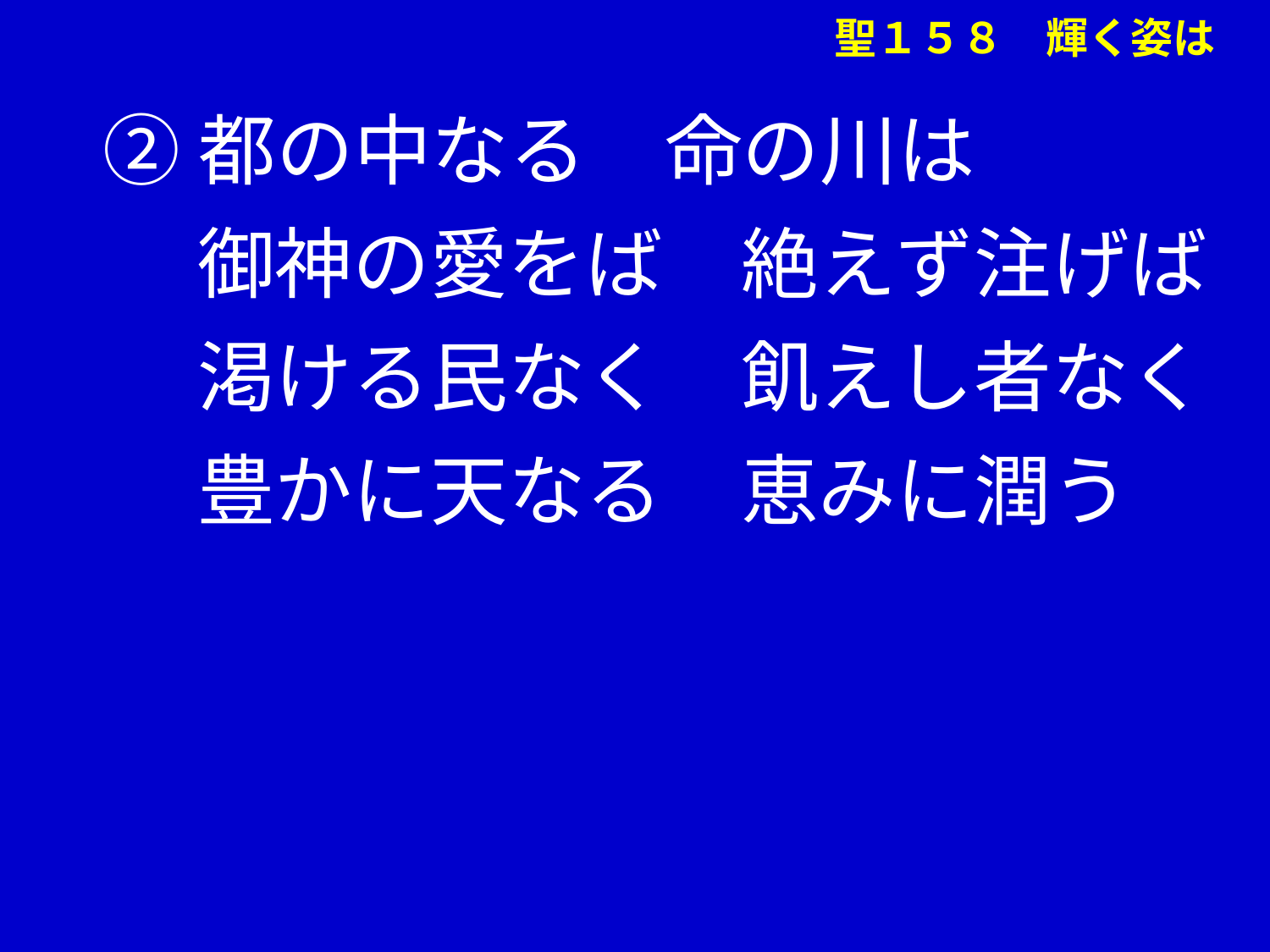

②都の中なる　命の川は
　 御神の愛をば　絶えず注げば
　 渇ける民なく　飢えし者なく
　 豊かに天なる　恵みに潤う

聖１５８　輝く姿は